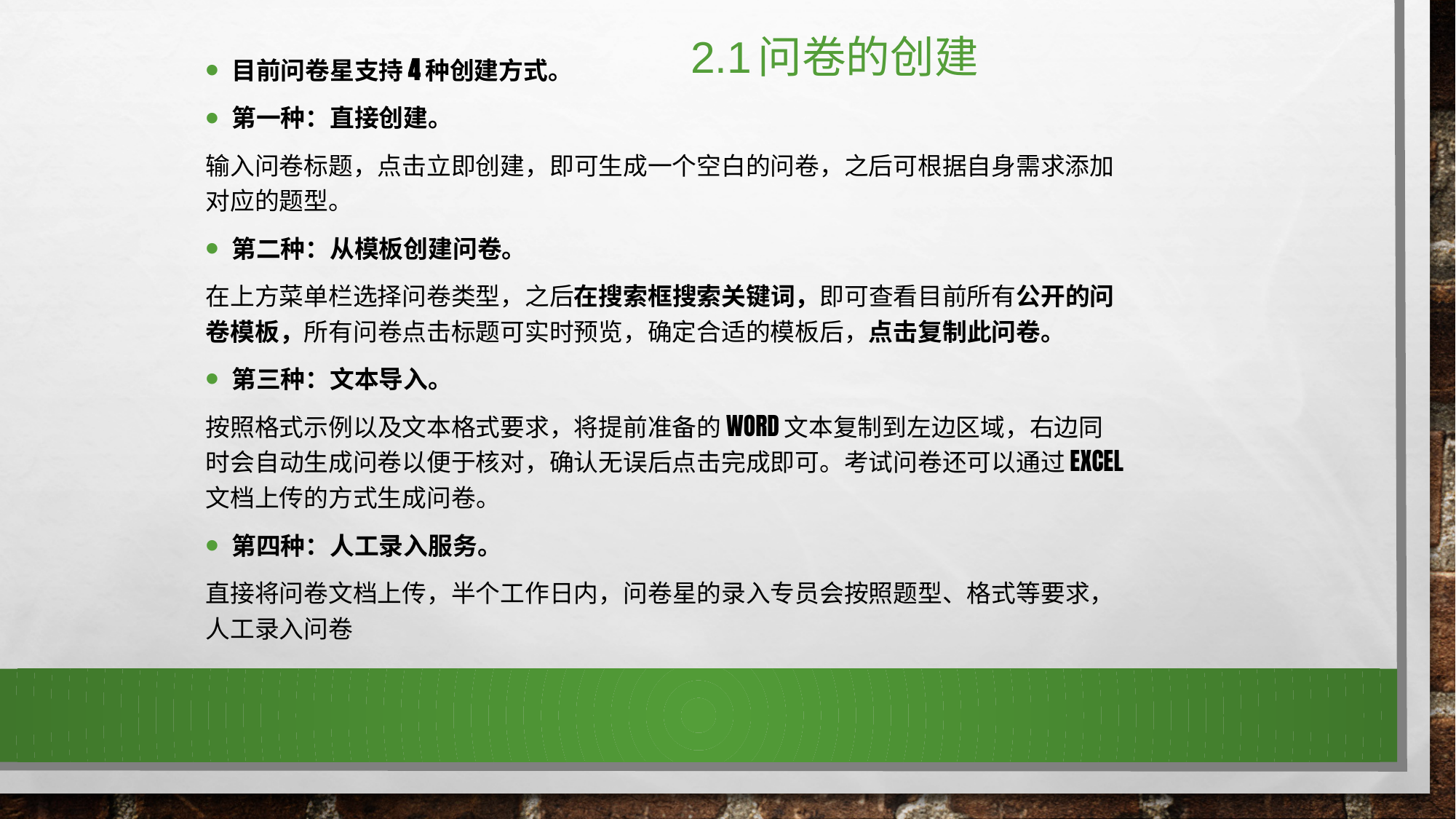

# 2.1问卷的创建
目前问卷星支持4种创建方式。
第一种：直接创建。
输入问卷标题，点击立即创建，即可生成一个空白的问卷，之后可根据自身需求添加对应的题型。
第二种：从模板创建问卷。
在上方菜单栏选择问卷类型，之后在搜索框搜索关键词，即可查看目前所有公开的问卷模板，所有问卷点击标题可实时预览，确定合适的模板后，点击复制此问卷。
第三种：文本导入。
按照格式示例以及文本格式要求，将提前准备的word文本复制到左边区域，右边同时会自动生成问卷以便于核对，确认无误后点击完成即可。考试问卷还可以通过Excel文档上传的方式生成问卷。
第四种：人工录入服务。
直接将问卷文档上传，半个工作日内，问卷星的录入专员会按照题型、格式等要求，人工录入问卷